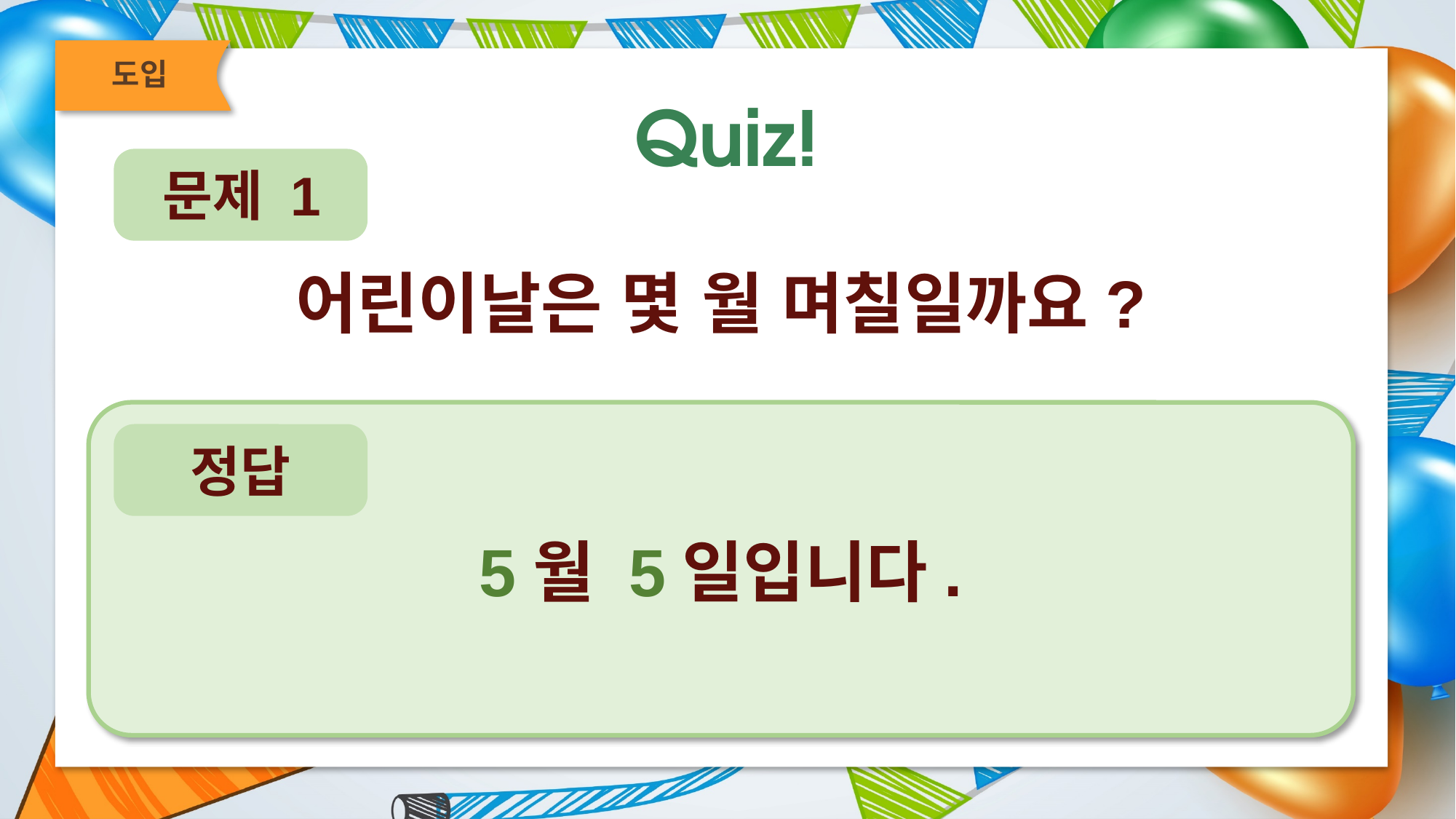

Quiz!
도입

문제 1
어린이날은 몇 월 며칠일까요?

정답
5월 5일입니다.